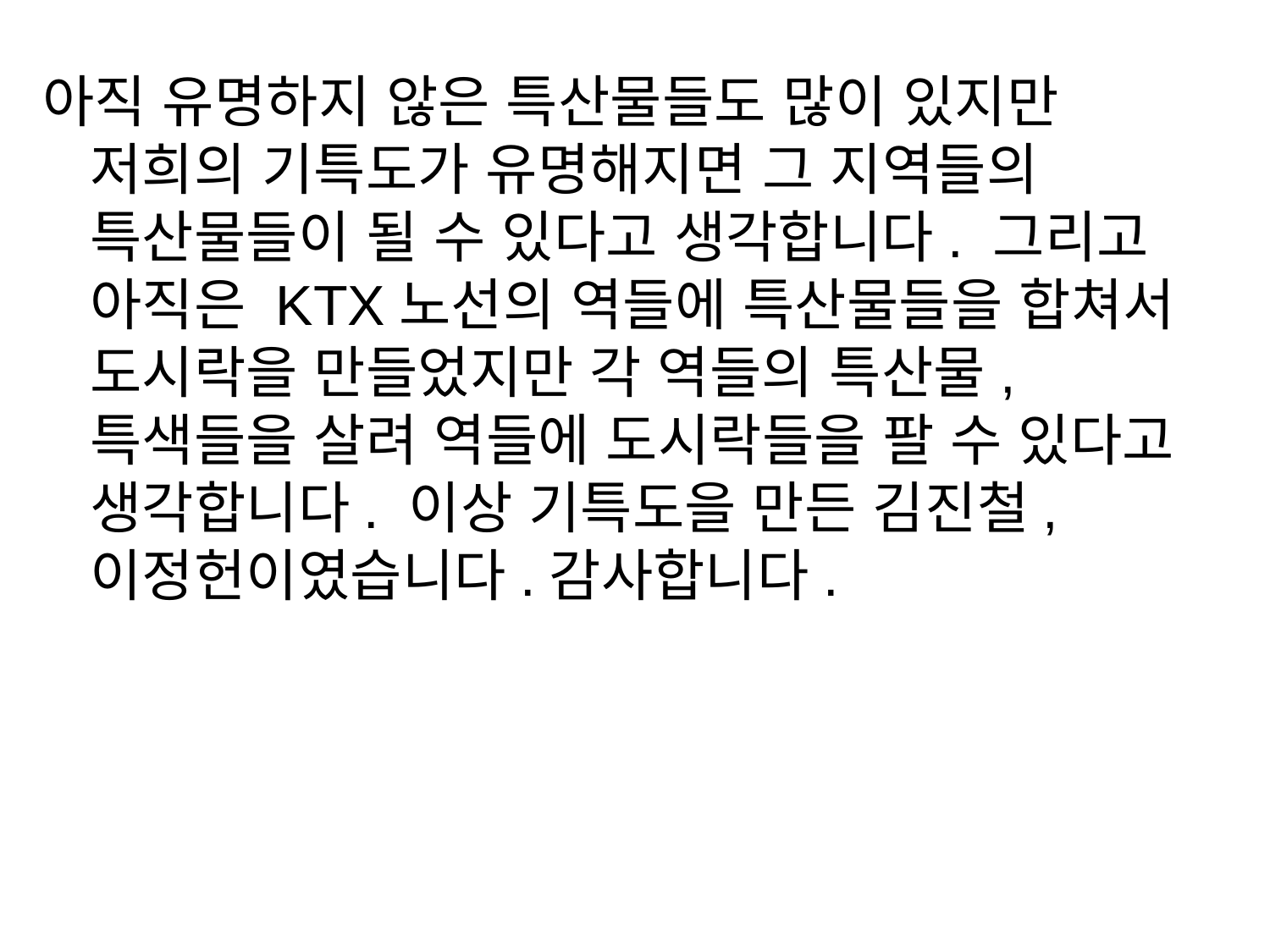

아직 유명하지 않은 특산물들도 많이 있지만 저희의 기특도가 유명해지면 그 지역들의 특산물들이 될 수 있다고 생각합니다. 그리고 아직은 KTX노선의 역들에 특산물들을 합쳐서 도시락을 만들었지만 각 역들의 특산물, 특색들을 살려 역들에 도시락들을 팔 수 있다고 생각합니다. 이상 기특도을 만든 김진철, 이정헌이였습니다.감사합니다.